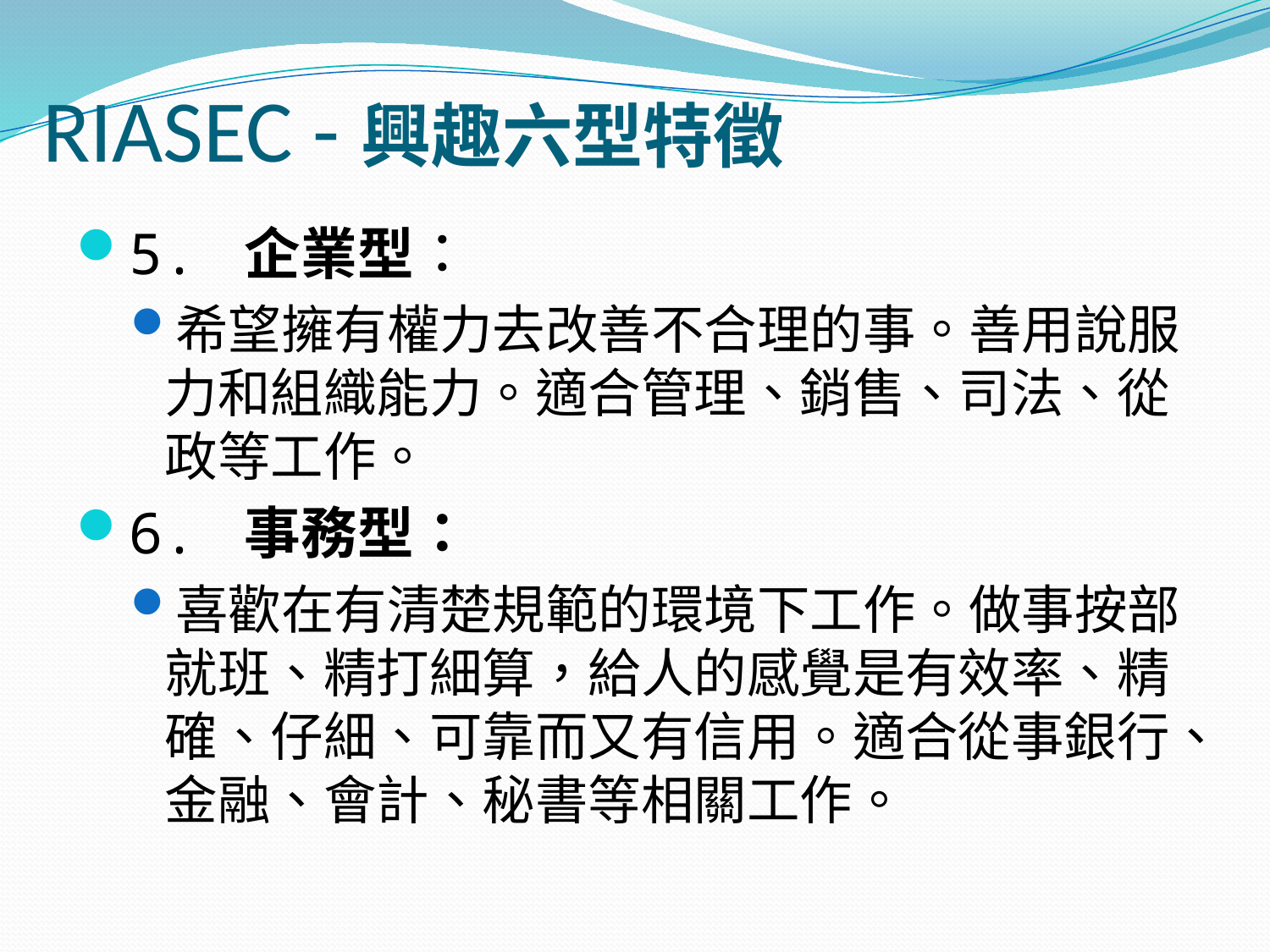

# RIASEC -興趣六型特徵
5. 企業型：
希望擁有權力去改善不合理的事。善用說服力和組織能力。適合管理、銷售、司法、從政等工作。
6. 事務型：
喜歡在有清楚規範的環境下工作。做事按部就班、精打細算，給人的感覺是有效率、精確、仔細、可靠而又有信用。適合從事銀行、金融、會計、秘書等相關工作。